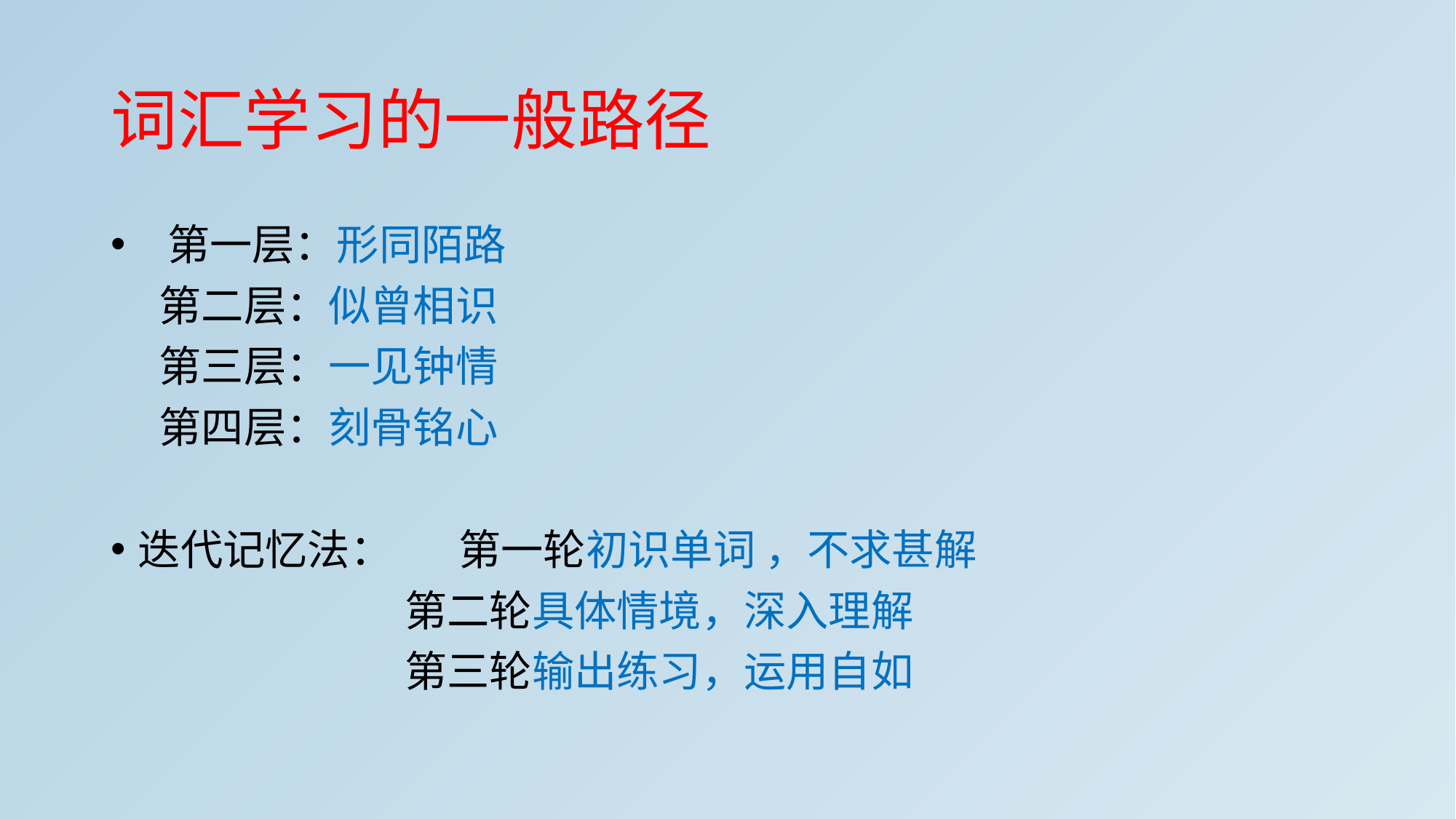

# 词汇学习的一般路径
  第一层：形同陌路
    第二层：似曾相识
    第三层：一见钟情
    第四层：刻骨铭心

迭代记忆法：       第一轮初识单词 ，不求甚解
                              第二轮具体情境，深入理解
                              第三轮输出练习，运用自如